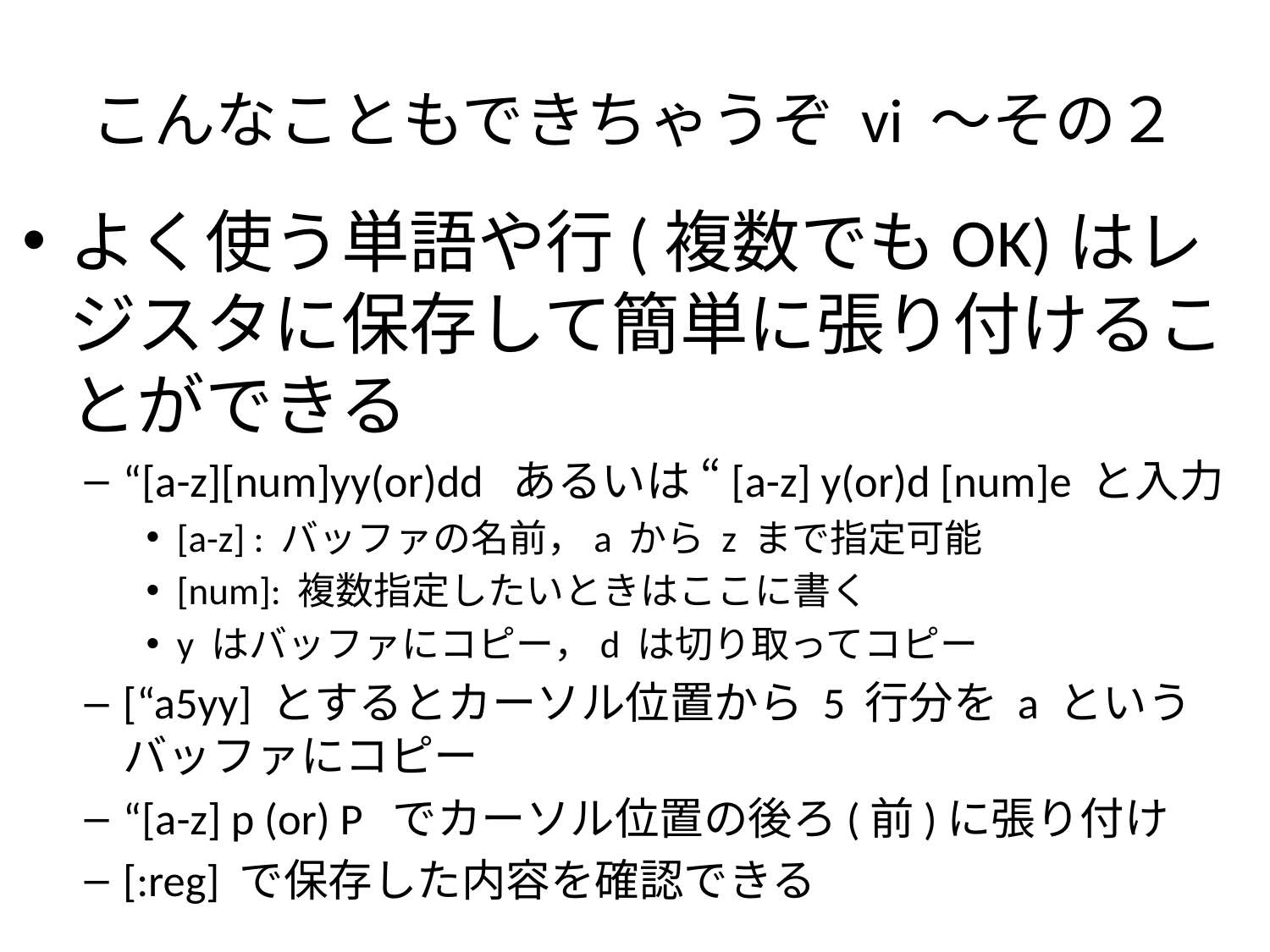

# こんなこともできちゃうぞ vi ～その２
よく使う単語や行(複数でもOK)はレジスタに保存して簡単に張り付けることができる
“[a-z][num]yy(or)dd  あるいは “[a-z] y(or)d [num]e と入力
[a-z] : バッファの名前，a から z まで指定可能
[num]: 複数指定したいときはここに書く
y はバッファにコピー，d は切り取ってコピー
[“a5yy] とするとカーソル位置から 5 行分を a というバッファにコピー
“[a-z] p (or) P  でカーソル位置の後ろ(前)に張り付け
[:reg] で保存した内容を確認できる